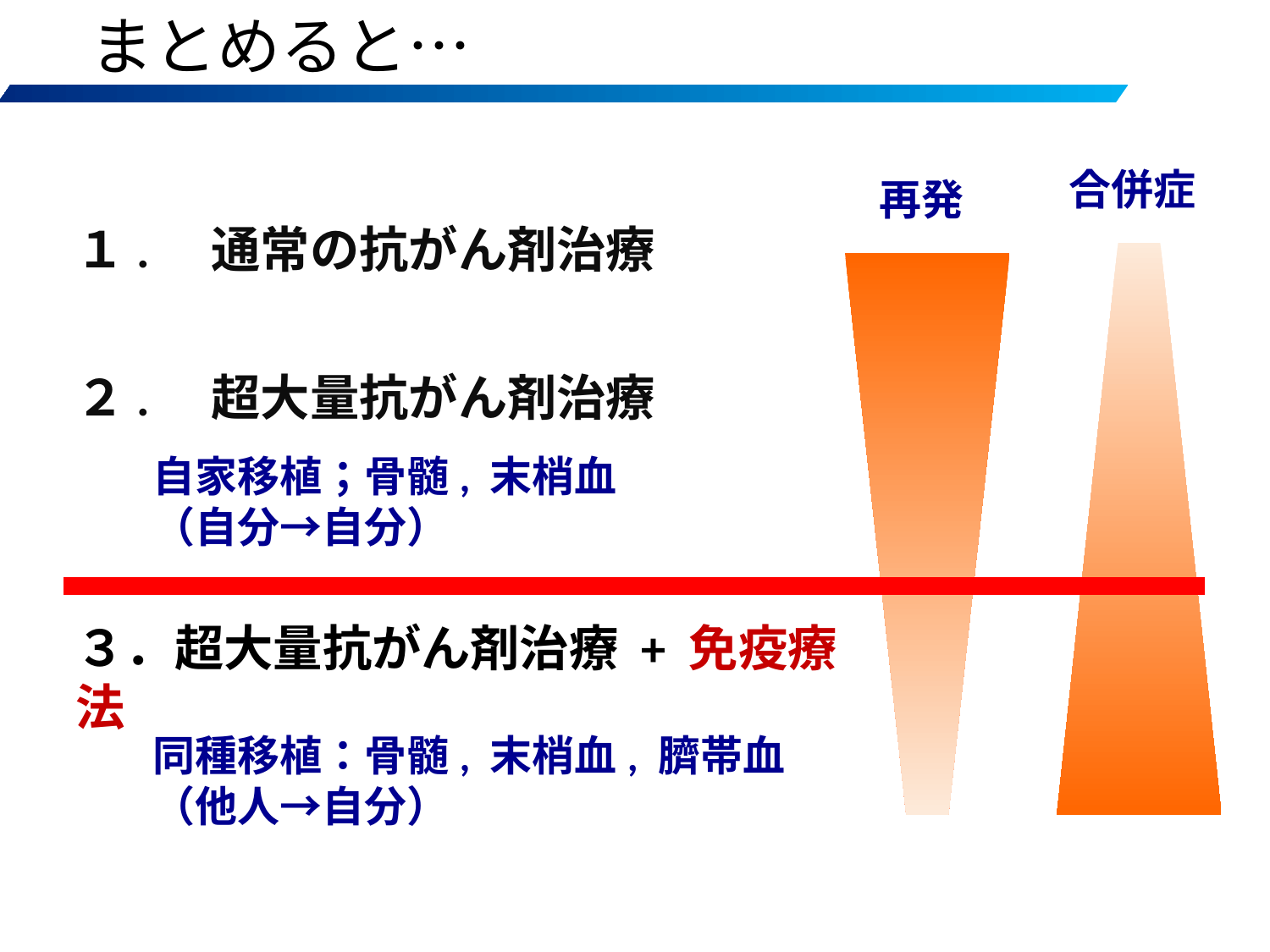

まとめると…

合併症
再発
１.　通常の抗がん剤治療

２.　超大量抗がん剤治療
自家移植；骨髄, 末梢血
（自分→自分）
３．超大量抗がん剤治療 + 免疫療法
同種移植：骨髄, 末梢血, 臍帯血
（他人→自分）